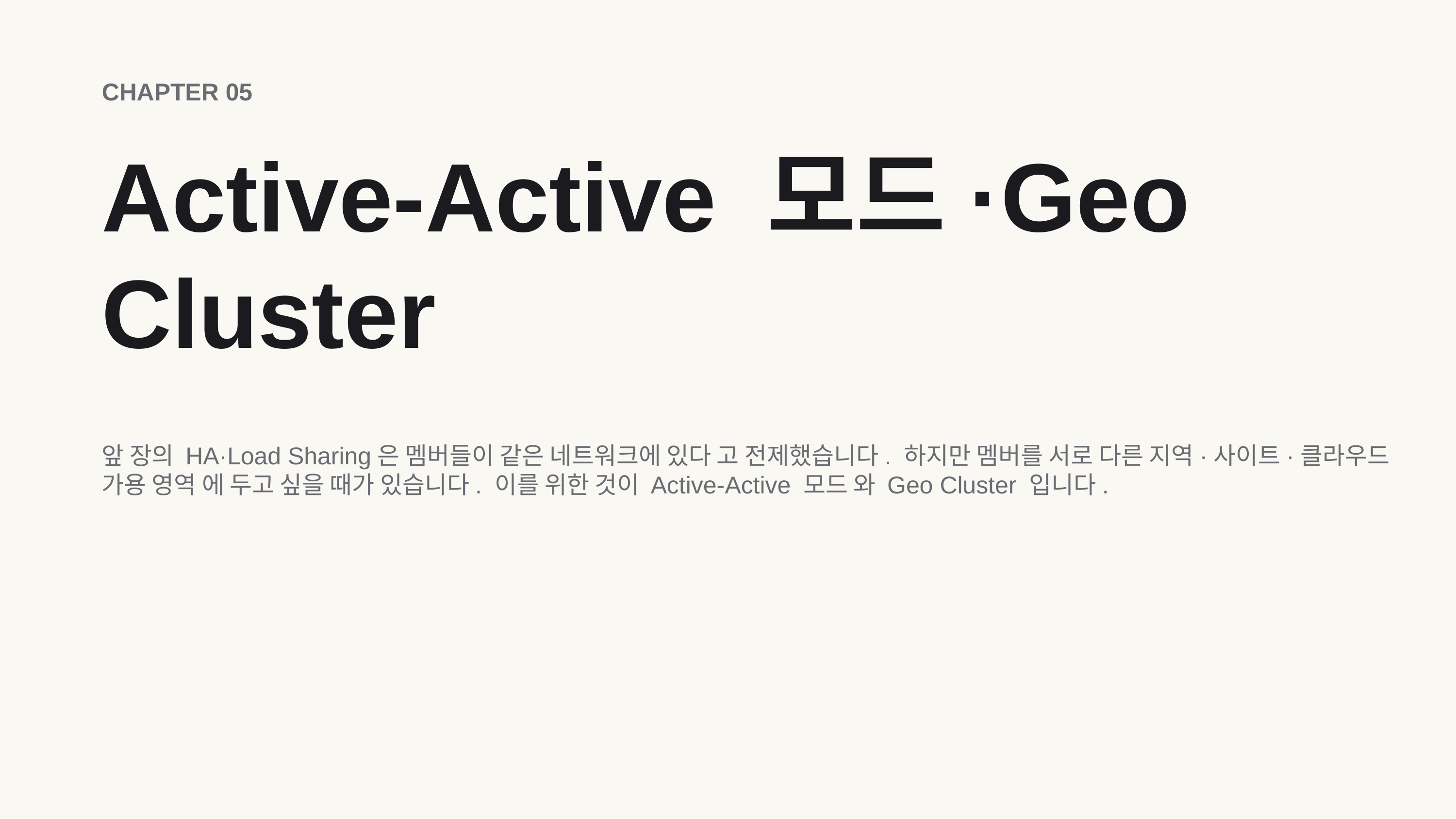

CHAPTER 05
Active-Active 모드·Geo Cluster
앞 장의 HA·Load Sharing은 멤버들이 같은 네트워크에 있다 고 전제했습니다. 하지만 멤버를 서로 다른 지역·사이트·클라우드 가용 영역 에 두고 싶을 때가 있습니다. 이를 위한 것이 Active-Active 모드 와 Geo Cluster 입니다.